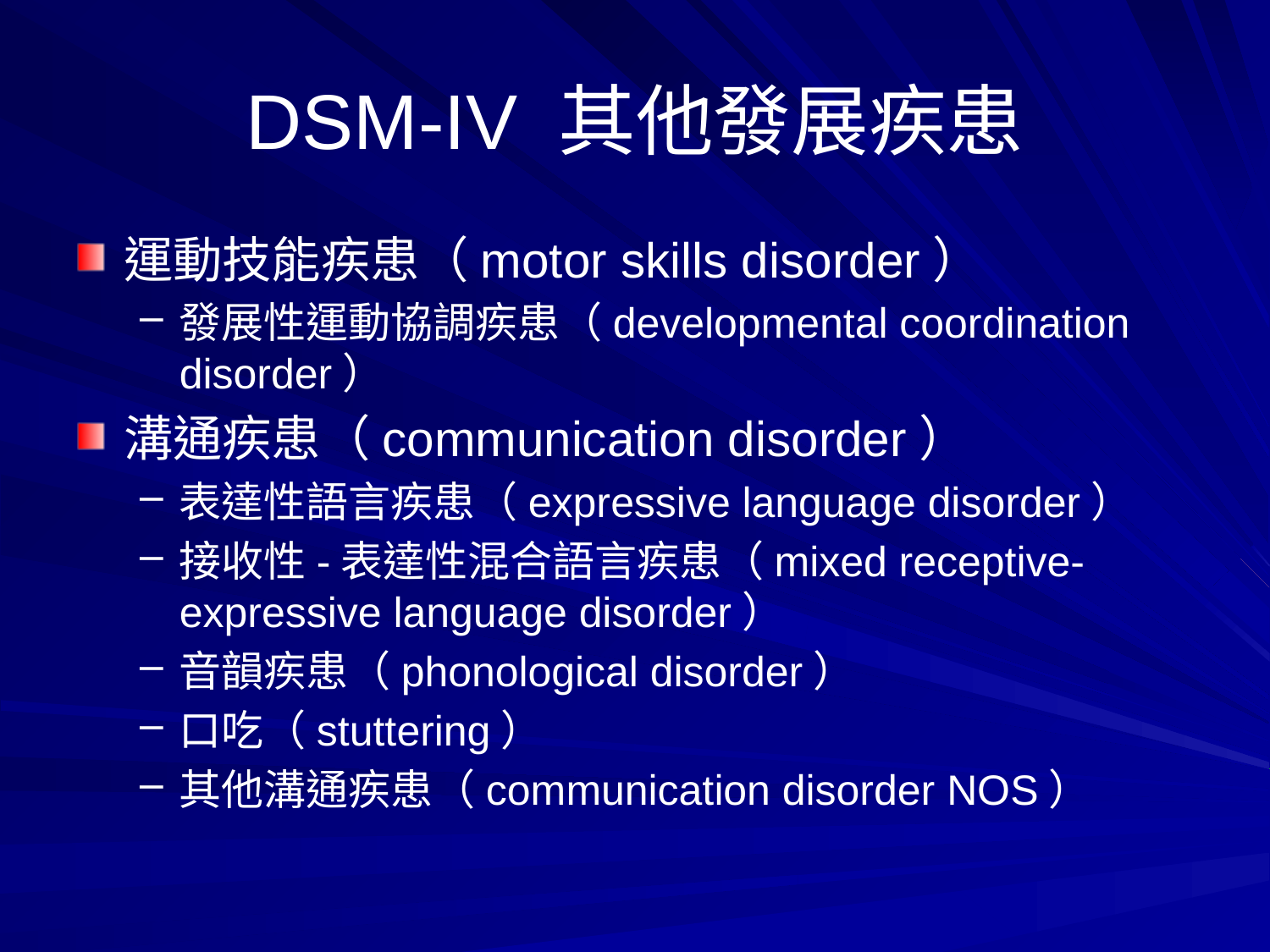

# DSM-IV 其他發展疾患
運動技能疾患（motor skills disorder）
發展性運動協調疾患（developmental coordination disorder）
溝通疾患（communication disorder）
表達性語言疾患（expressive language disorder）
接收性-表達性混合語言疾患（mixed receptive-expressive language disorder）
音韻疾患（phonological disorder）
口吃（stuttering）
其他溝通疾患（communication disorder NOS）